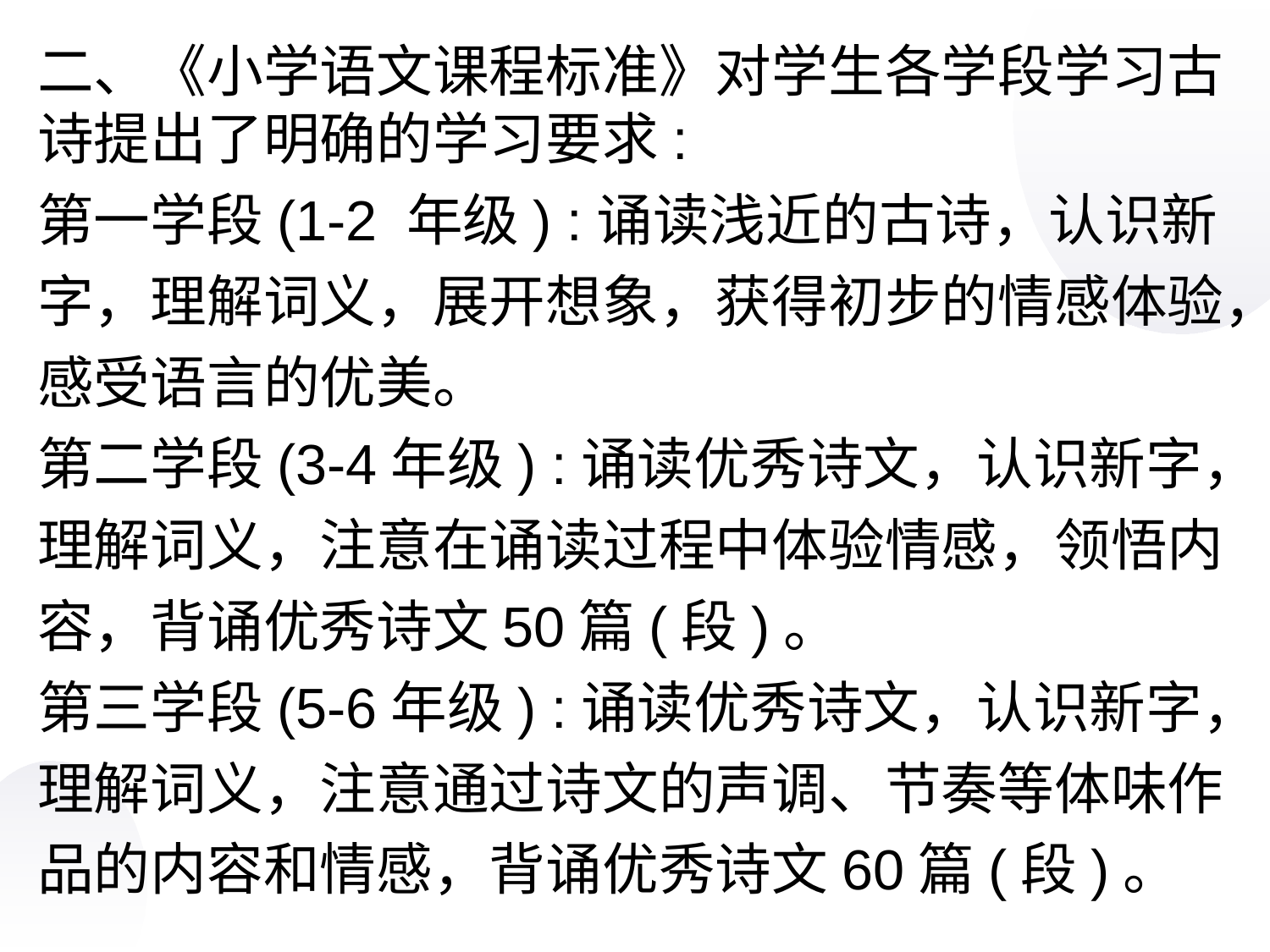

二、《小学语文课程标准》对学生各学段学习古诗提出了明确的学习要求:
第一学段(1-2 年级) :诵读浅近的古诗，认识新字，理解词义，展开想象，获得初步的情感体验，感受语言的优美。
第二学段(3-4年级) :诵读优秀诗文，认识新字，理解词义，注意在诵读过程中体验情感，领悟内容，背诵优秀诗文50篇(段)。
第三学段(5-6年级) :诵读优秀诗文，认识新字，理解词义，注意通过诗文的声调、节奏等体味作品的内容和情感，背诵优秀诗文60篇(段)。